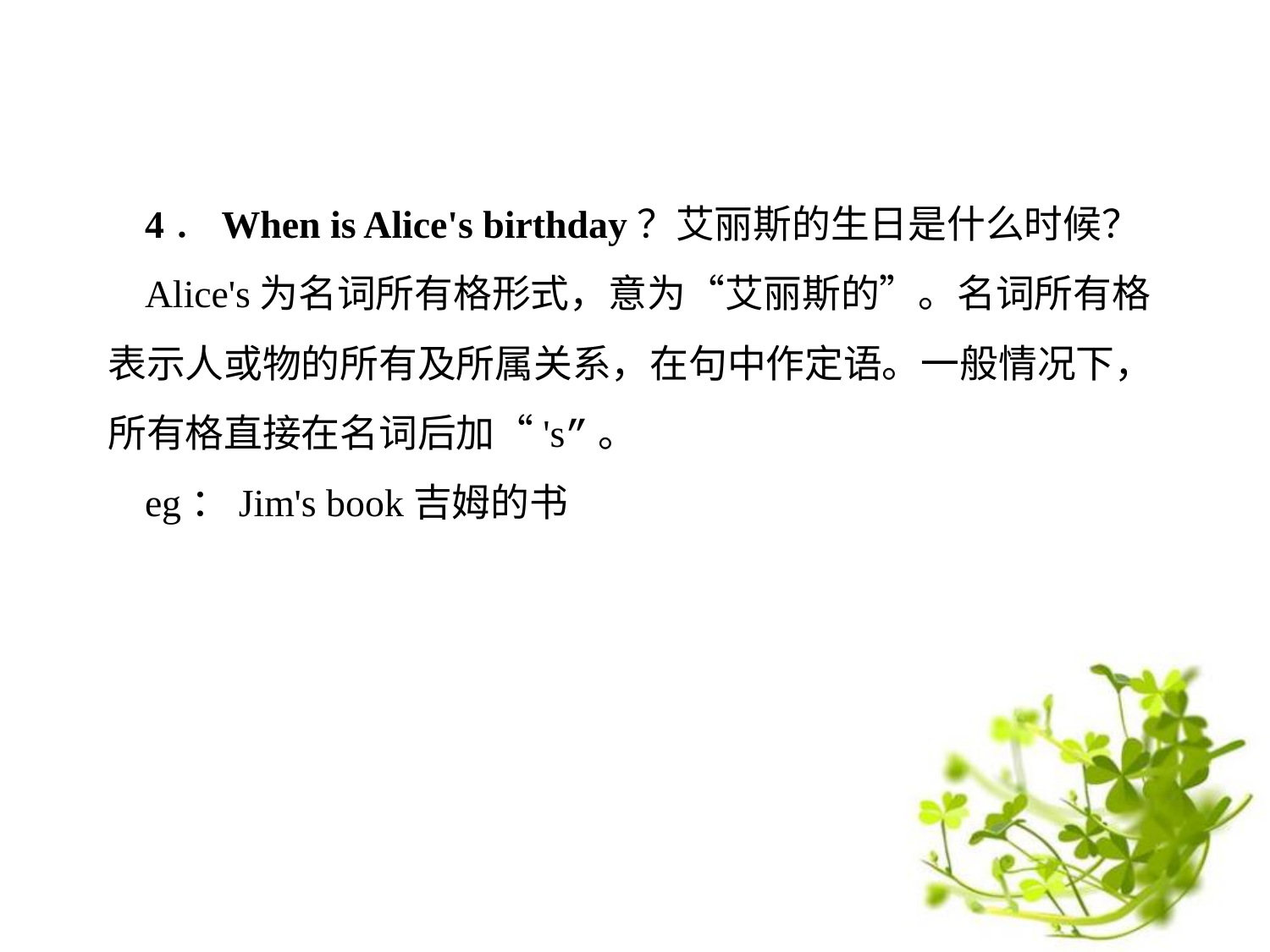

4．When is Alice's birthday？艾丽斯的生日是什么时候？
Alice's为名词所有格形式，意为“艾丽斯的”。名词所有格表示人或物的所有及所属关系，在句中作定语。一般情况下，所有格直接在名词后加“'s”。
eg：Jim's book吉姆的书